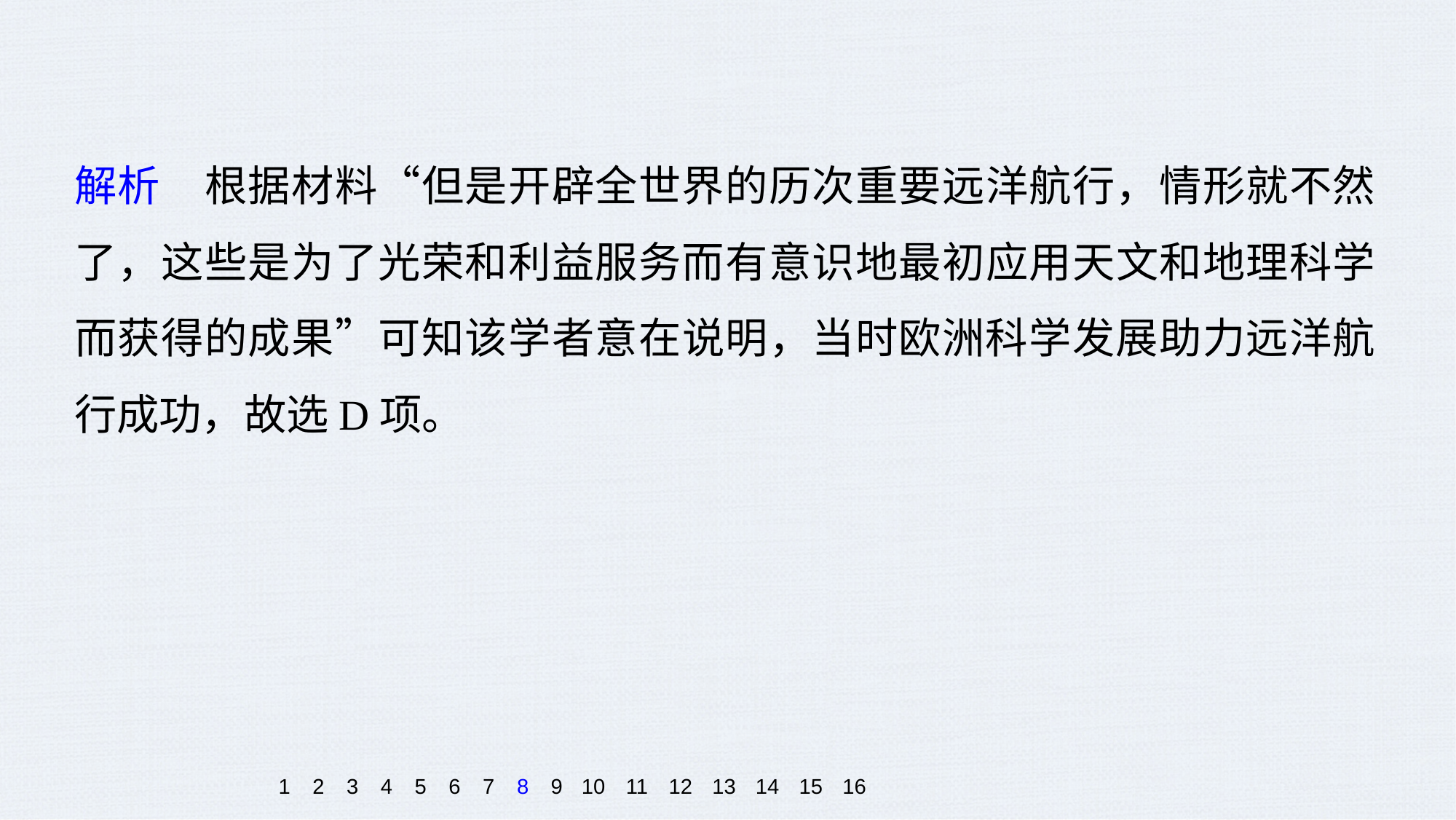

解析　根据材料“但是开辟全世界的历次重要远洋航行，情形就不然了，这些是为了光荣和利益服务而有意识地最初应用天文和地理科学而获得的成果”可知该学者意在说明，当时欧洲科学发展助力远洋航行成功，故选D项。
1
2
3
4
5
6
7
8
9
10
11
12
13
14
15
16